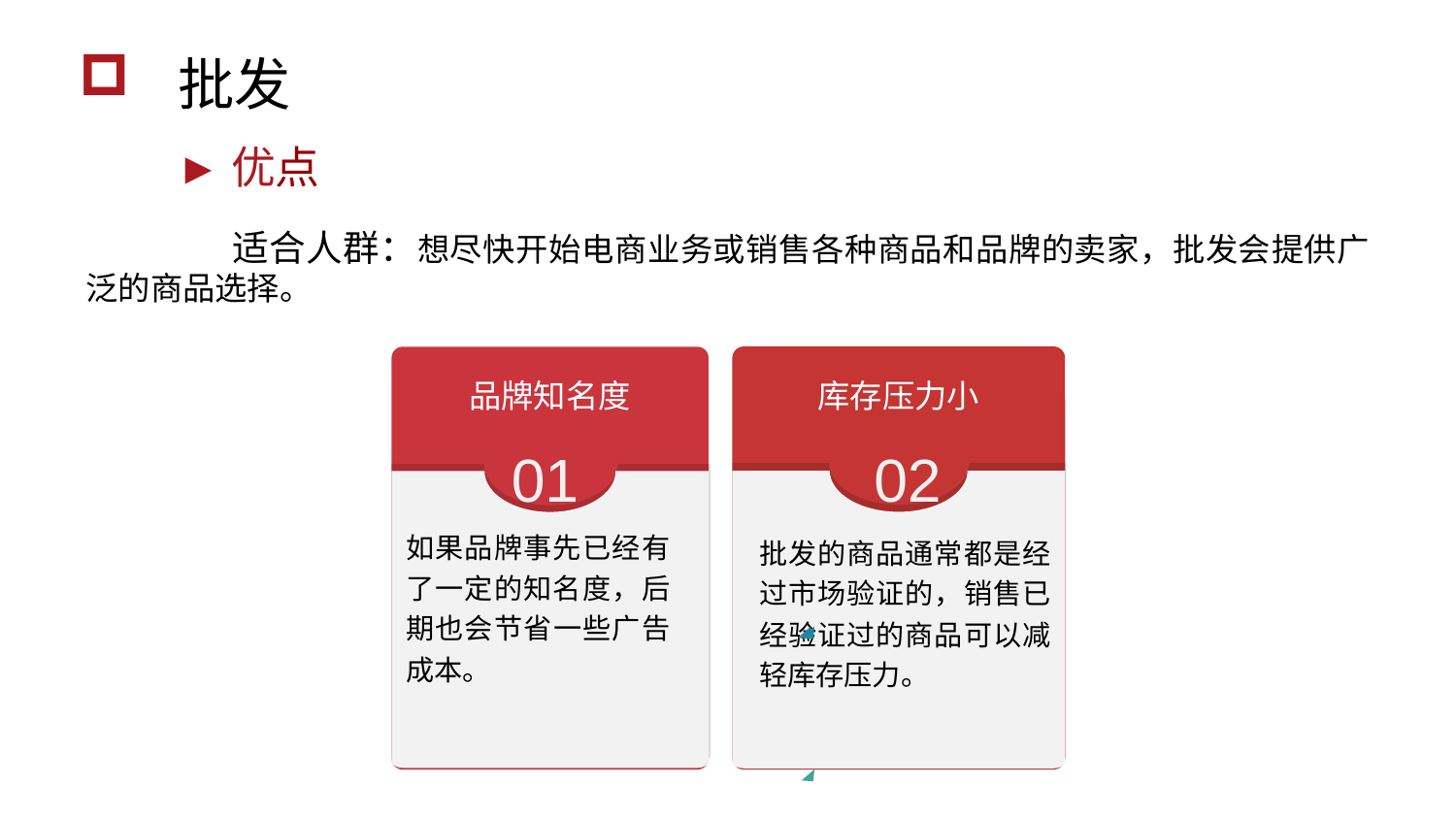

批发
►优点
	适合人群：想尽快开始电商业务或销售各种商品和品牌的卖家，批发会提供广泛的商品选择。
库存压力小
 02

批发的商品通常都是经过市场验证的，销售已经验证过的商品可以减轻库存压力。
品牌知名度
01

如果品牌事先已经有了一定的知名度，后期也会节省一些广告成本。